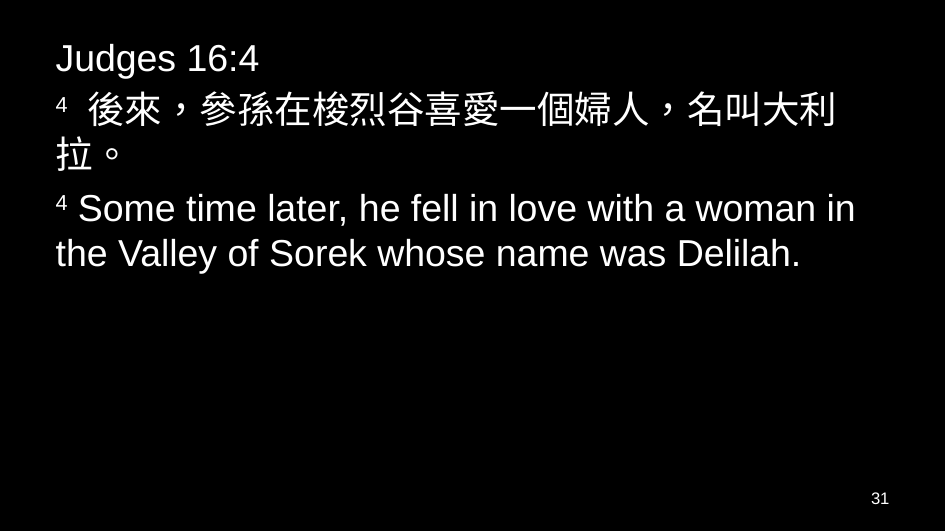

Judges 16:4
4 後來，參孫在梭烈谷喜愛一個婦人，名叫大利拉。
4 Some time later, he fell in love with a woman in the Valley of Sorek whose name was Delilah.

31